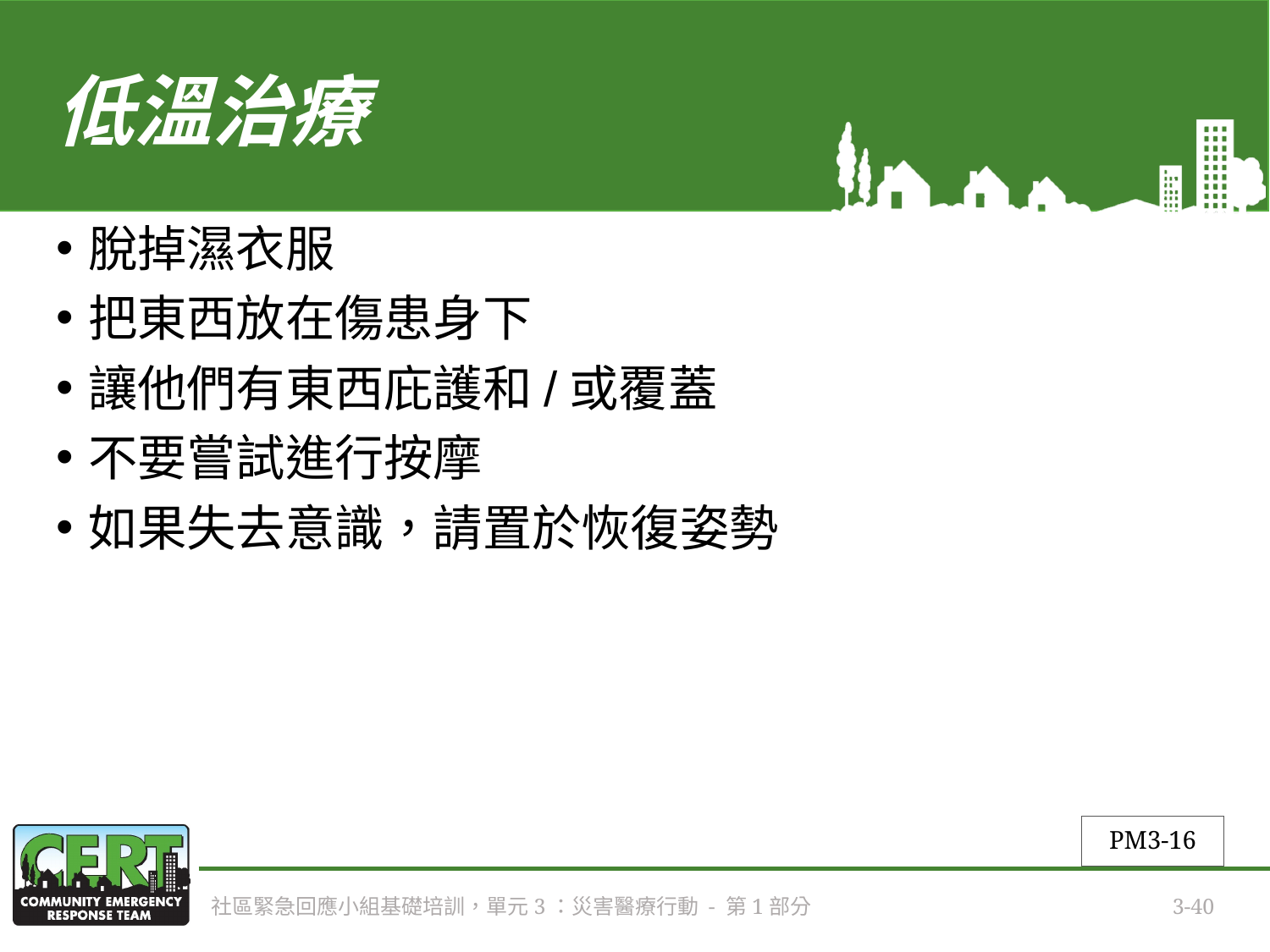

# 低溫治療
脫掉濕衣服
把東西放在傷患身下
讓他們有東西庇護和/或覆蓋
不要嘗試進行按摩
如果失去意識，請置於恢復姿勢
PM3-16
社區緊急回應小組基礎培訓，單元3：災害醫療行動 - 第1部分
3-40